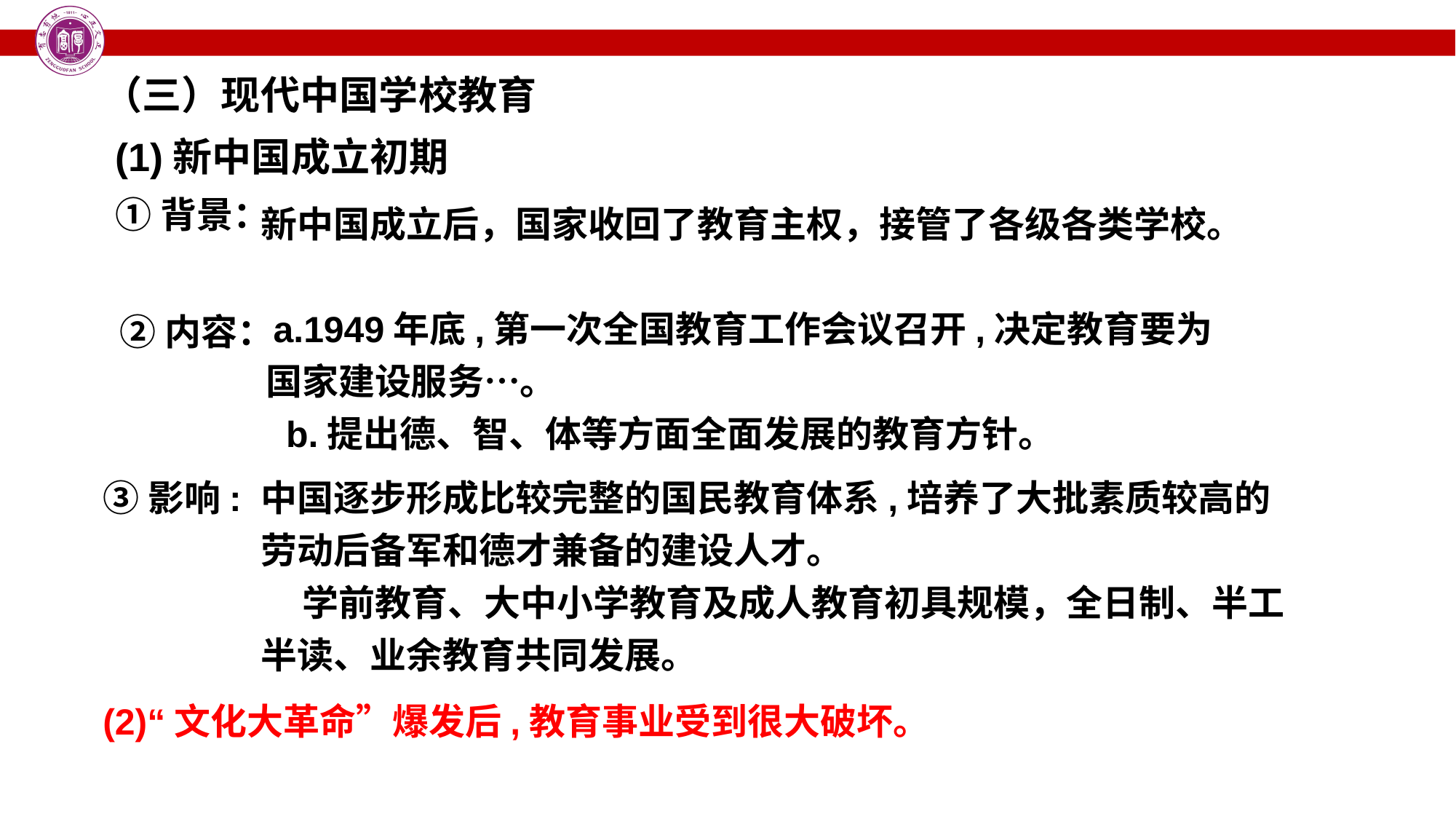

（三）现代中国学校教育
(1)新中国成立初期
①背景：
新中国成立后，国家收回了教育主权，接管了各级各类学校。
 a.1949年底,第一次全国教育工作会议召开,决定教育要为国家建设服务…。
  b.提出德、智、体等方面全面发展的教育方针。
②内容：
中国逐步形成比较完整的国民教育体系,培养了大批素质较高的劳动后备军和德才兼备的建设人才。
    学前教育、大中小学教育及成人教育初具规模，全日制、半工半读、业余教育共同发展。
③影响:
(2)“文化大革命”爆发后,教育事业受到很大破坏。